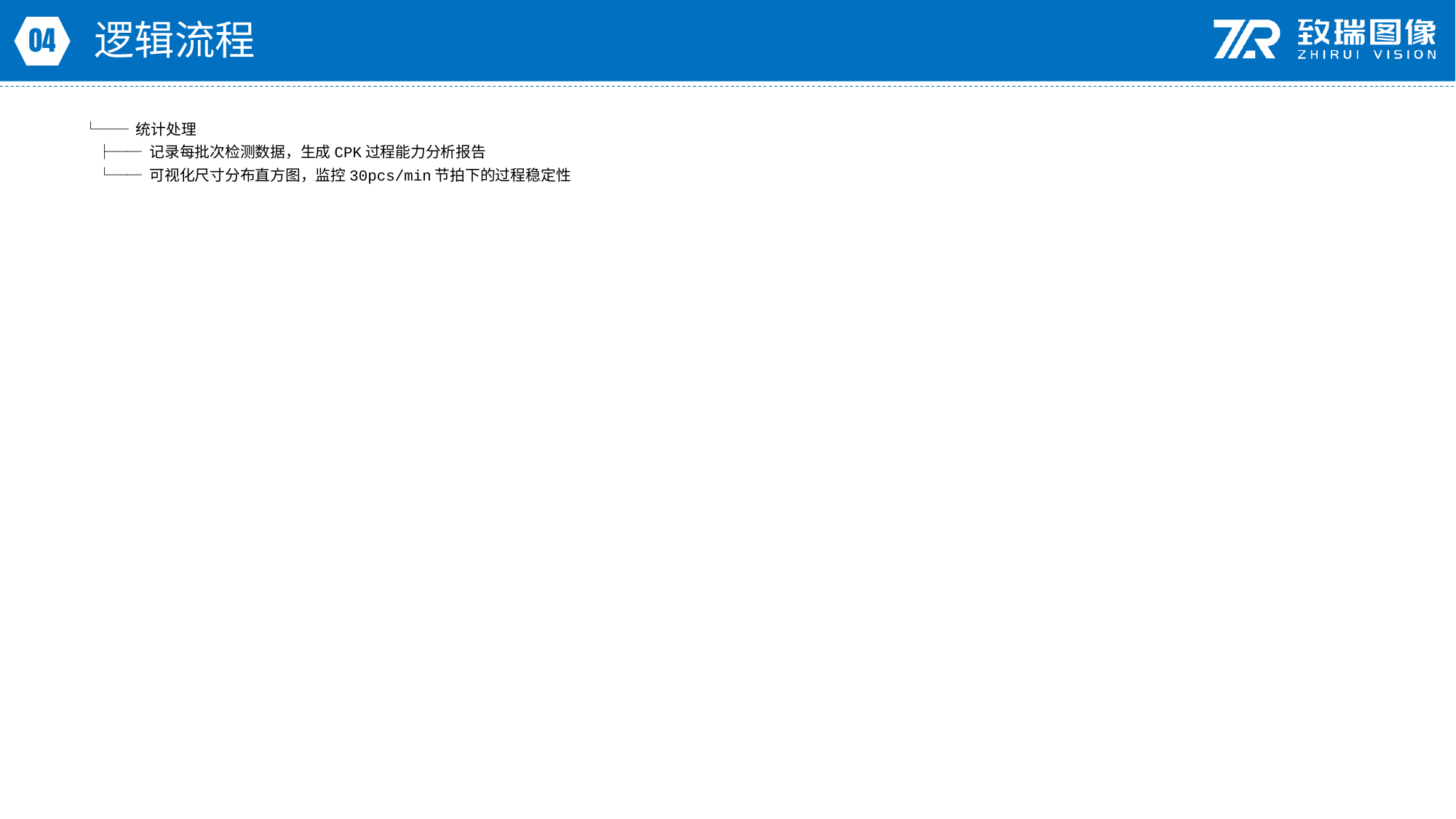

逻辑流程
04

└── 统计处理
    ├── 记录每批次检测数据，生成CPK过程能力分析报告
    └── 可视化尺寸分布直方图，监控30pcs/min节拍下的过程稳定性